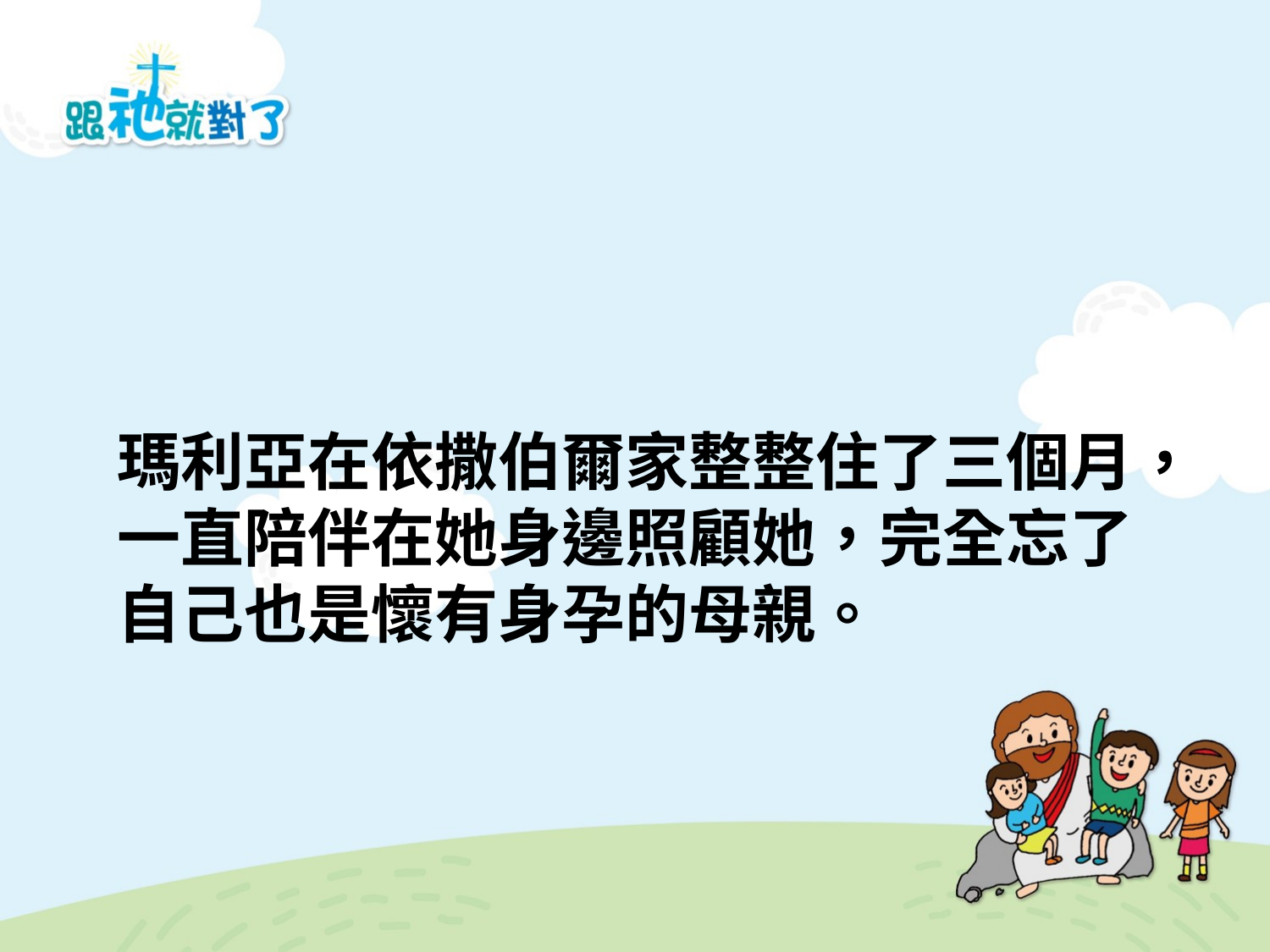

瑪利亞在依撒伯爾家整整住了三個月，一直陪伴在她身邊照顧她，完全忘了自己也是懷有身孕的母親。